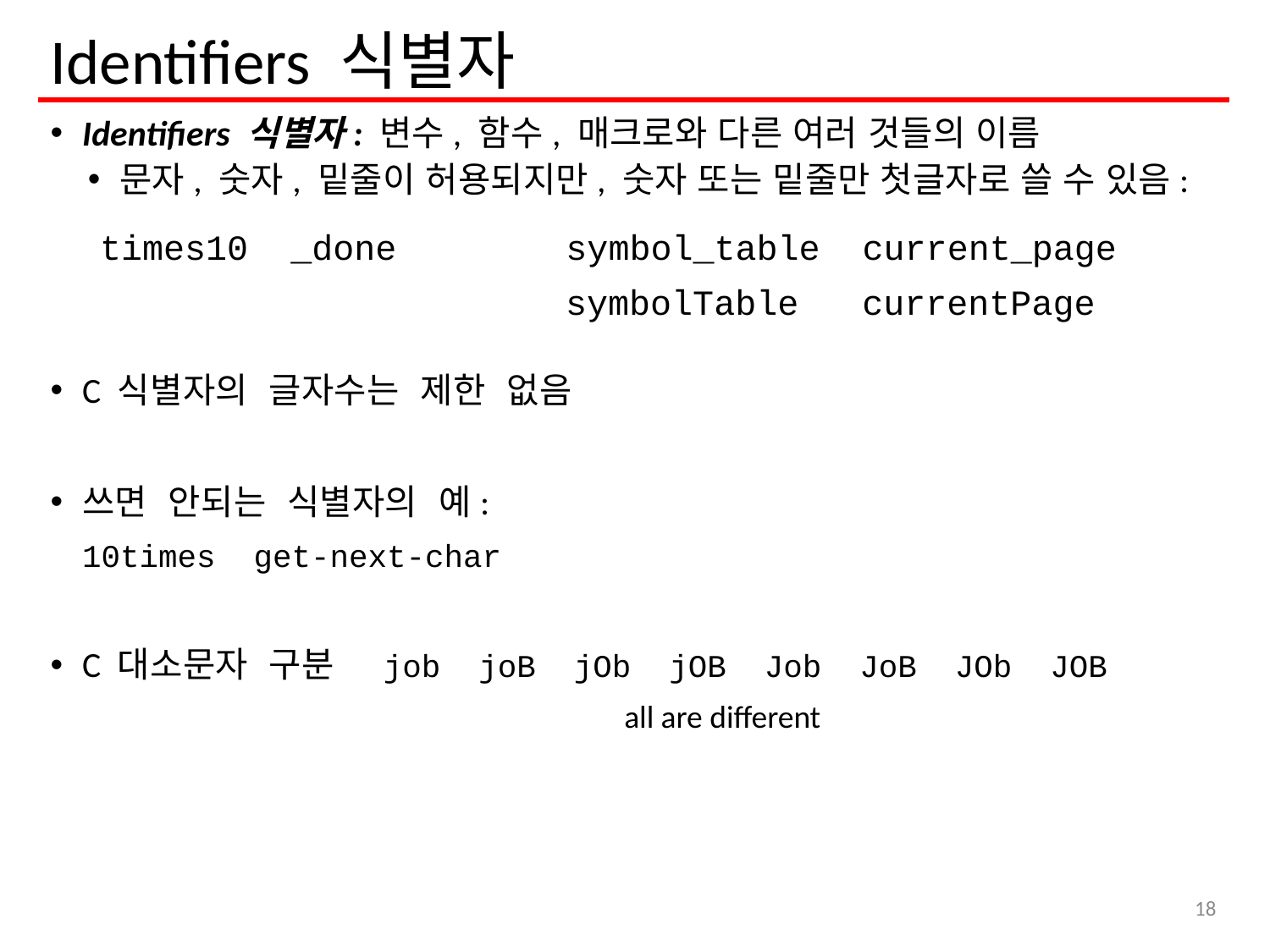

# Identifiers 식별자
Identifiers 식별자: 변수, 함수, 매크로와 다른 여러 것들의 이름
문자, 숫자, 밑줄이 허용되지만, 숫자 또는 밑줄만 첫글자로 쓸 수 있음:

C 식별자의 글자수는 제한 없음

쓰면 안되는 식별자의 예:
	10times  get-next-char

C 대소문자 구분

times10  _done        symbol_table  current_page
                      symbolTable   currentPage
job  joB  jOb  jOB  Job  JoB  JOb  JOB
all are different
18